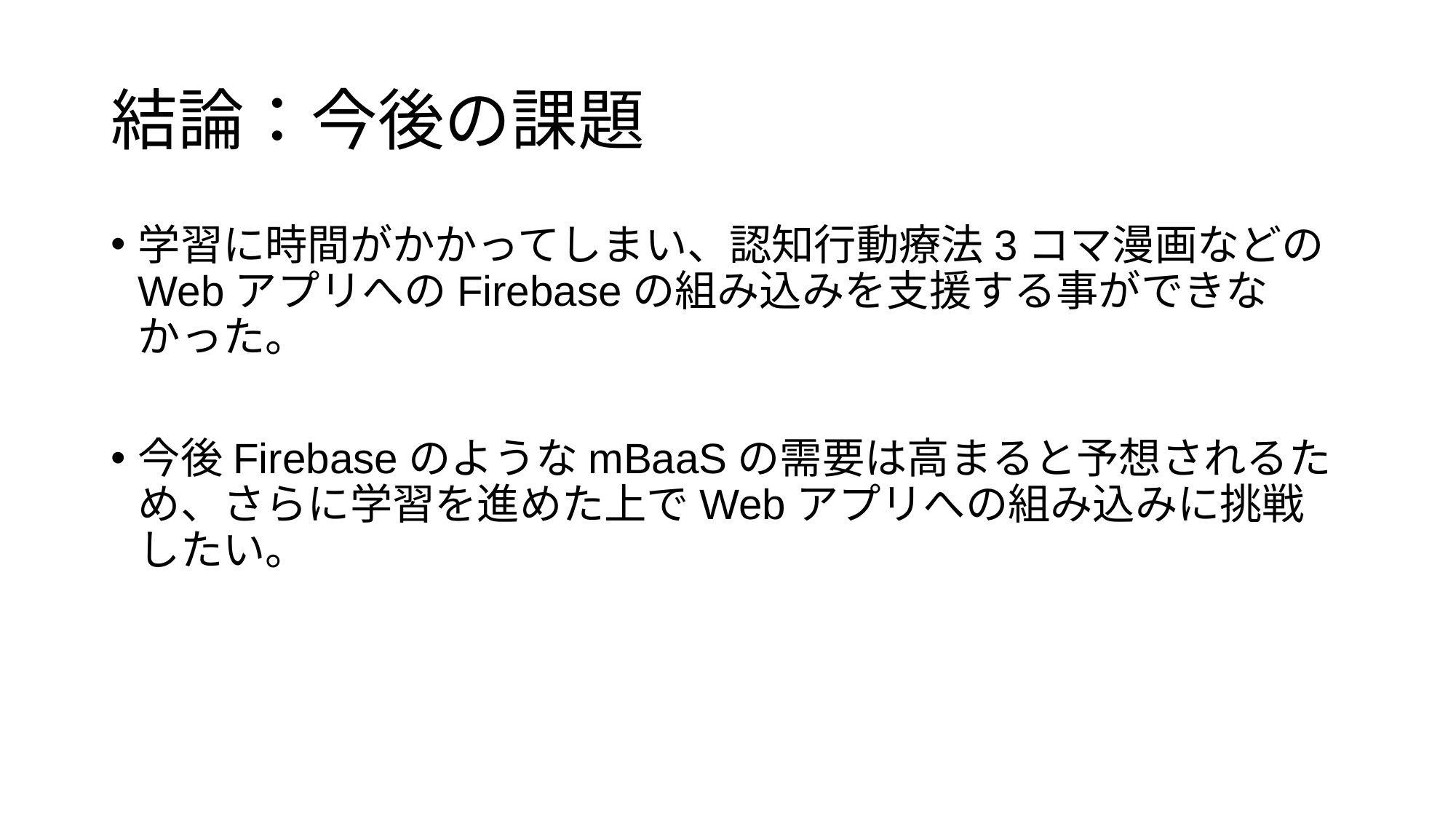

# 結論：今後の課題
学習に時間がかかってしまい、認知行動療法3コマ漫画などのWebアプリへのFirebaseの組み込みを支援する事ができなかった。

今後FirebaseのようなmBaaSの需要は高まると予想されるため、さらに学習を進めた上でWebアプリへの組み込みに挑戦したい。